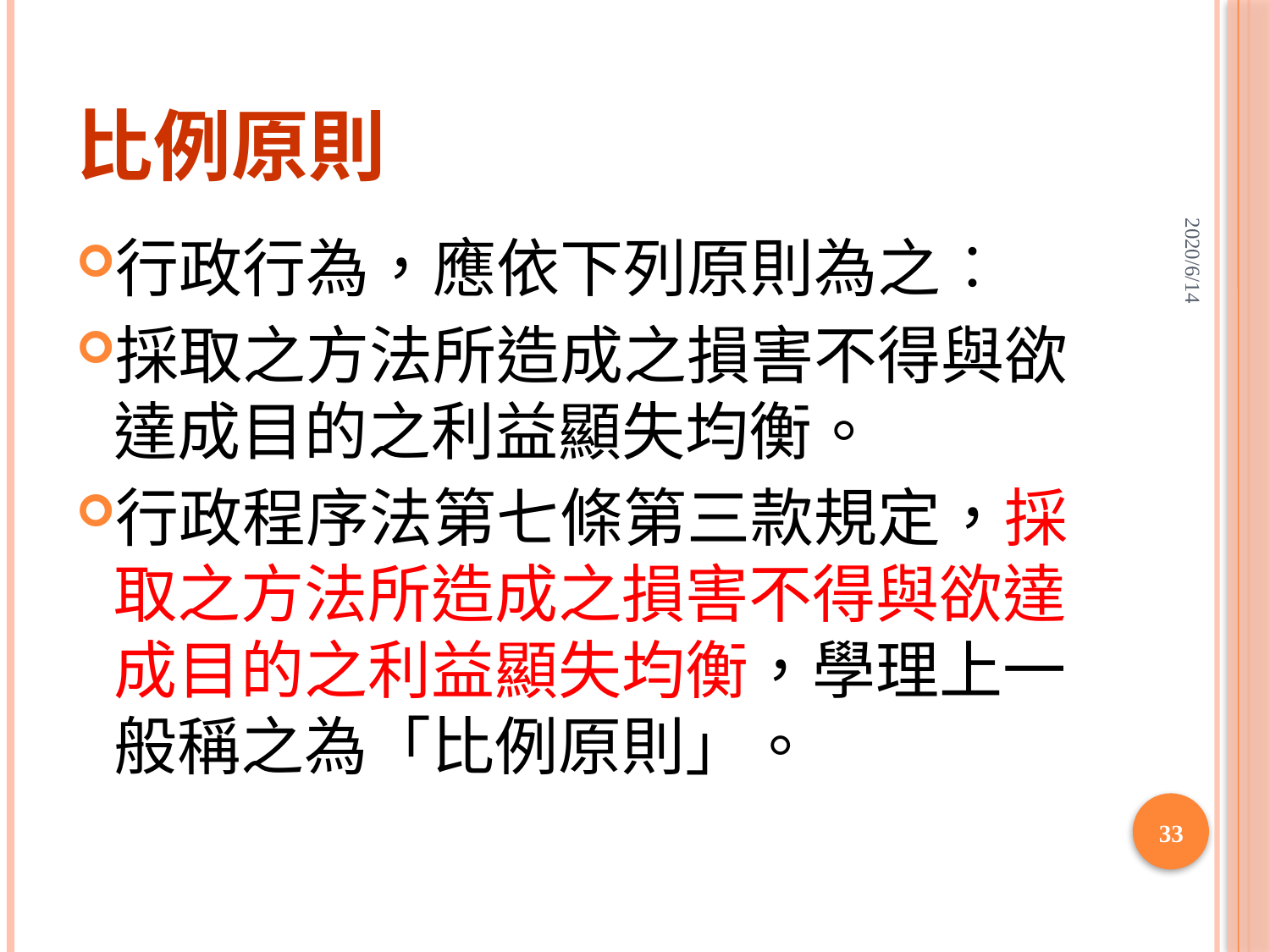

# 比例原則
2020/6/14
行政行為，應依下列原則為之︰
採取之方法所造成之損害不得與欲達成目的之利益顯失均衡。
行政程序法第七條第三款規定，採取之方法所造成之損害不得與欲達成目的之利益顯失均衡，學理上一般稱之為「比例原則」。

33